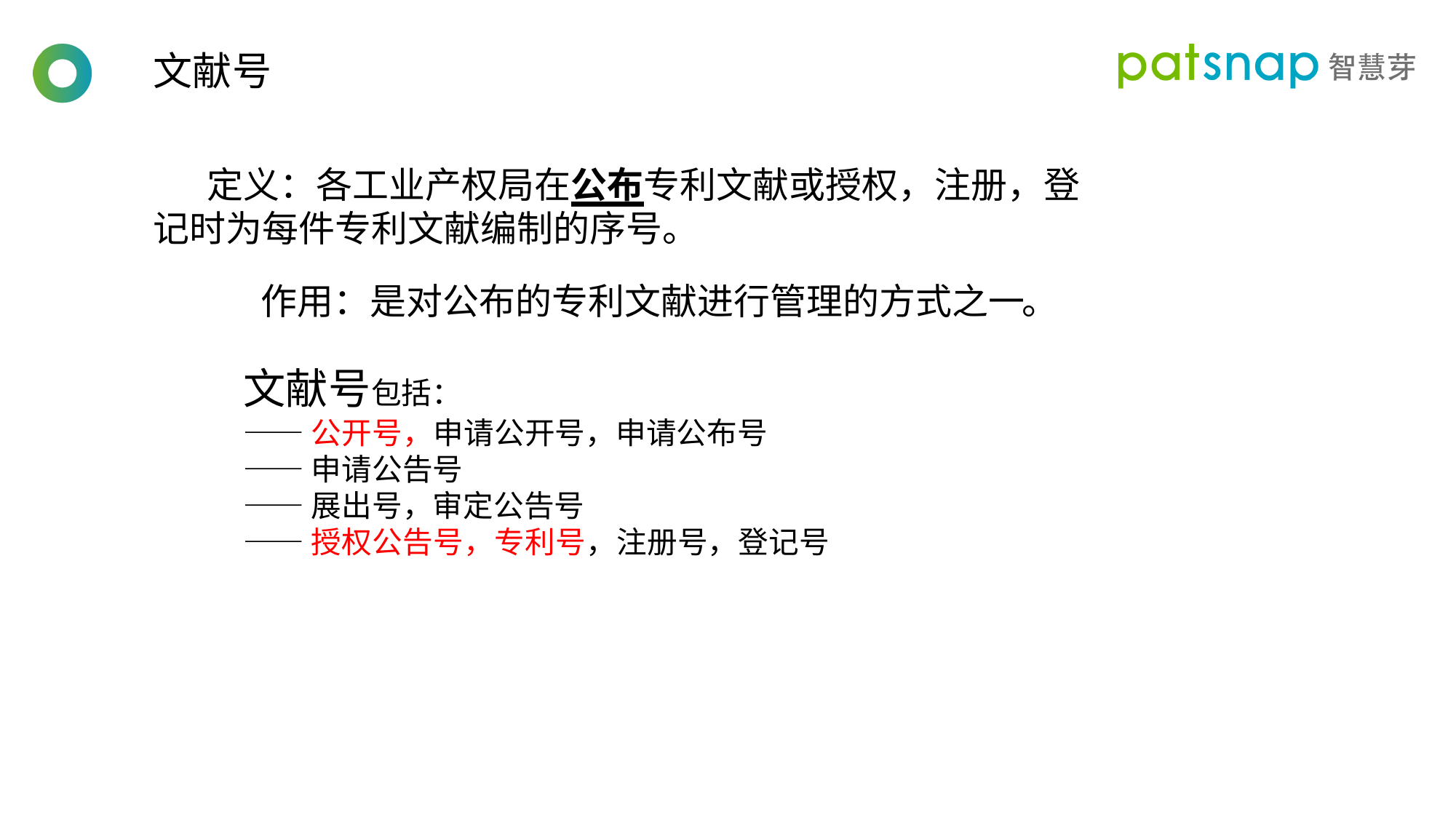

文献号
定义：各工业产权局在公布专利文献或授权，注册，登 记时为每件专利文献编制的序号。

作用：是对公布的专利文献进行管理的方式之一。

文献号包括：
——公开号，申请公开号，申请公布号
——申请公告号
——展出号，审定公告号
——授权公告号，专利号，注册号，登记号